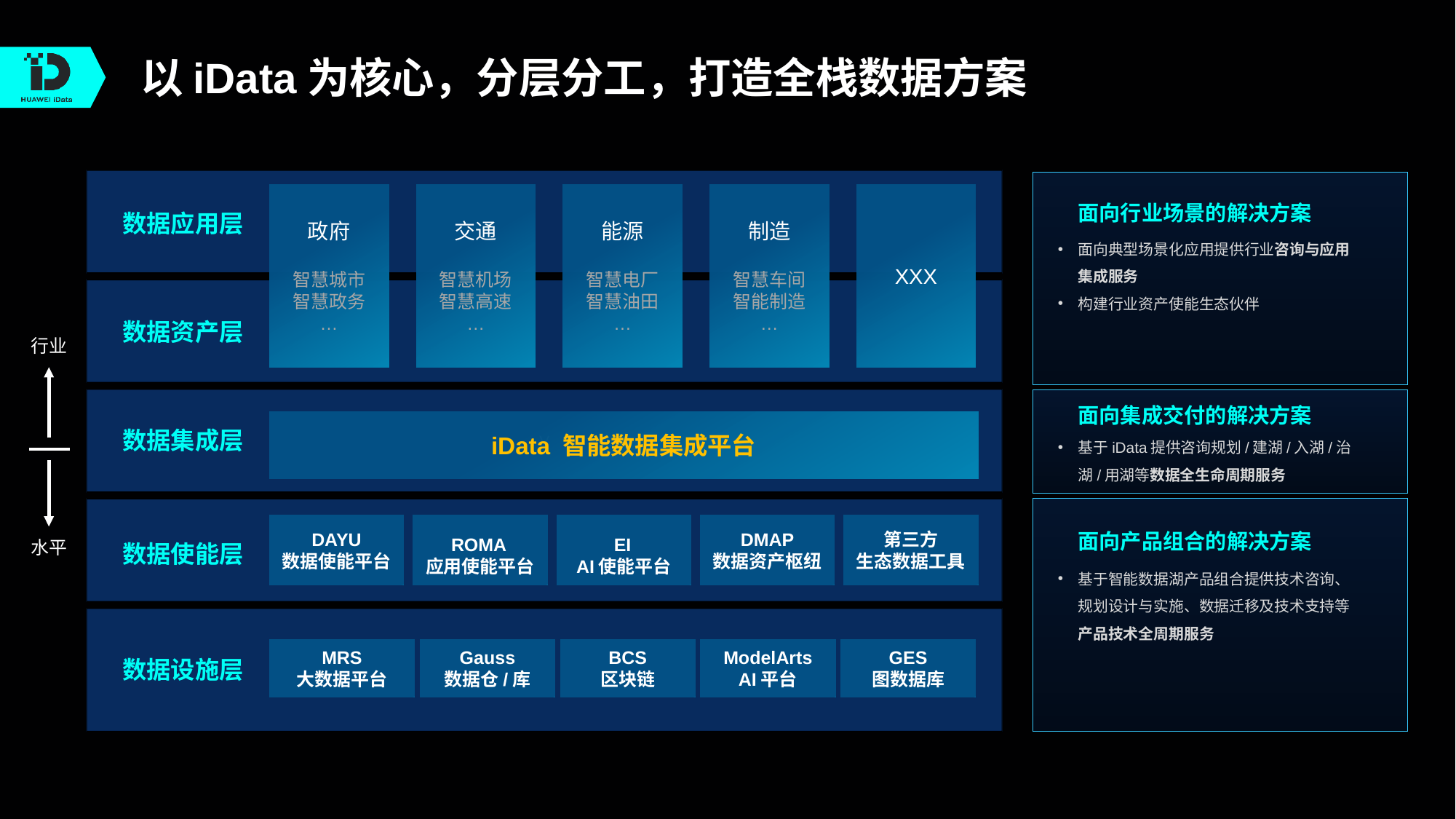

以iData为核心，分层分工，打造全栈数据方案

面向行业场景的解决方案
交通

智慧机场
智慧高速
…
能源

智慧电厂
智慧油田
…
制造

智慧车间
智能制造
…
XXX
政府

智慧城市
智慧政务
…
数据应用层
面向典型场景化应用提供行业咨询与应用集成服务
构建行业资产使能生态伙伴

数据资产层
行业
面向集成交付的解决方案
V

iData 智能数据集成平台
数据集成层
基于iData提供咨询规划/建湖/入湖/治湖/用湖等数据全生命周期服务

面向产品组合的解决方案
DAYU
数据使能平台
ROMA
应用使能平台
EI
AI使能平台
DMAP
数据资产枢纽
第三方
生态数据工具
数据使能层
水平
基于智能数据湖产品组合提供技术咨询、规划设计与实施、数据迁移及技术支持等产品技术全周期服务

MRS
大数据平台
Gauss
数据仓/库
BCS
区块链
ModelArts
AI平台
GES
图数据库
数据设施层